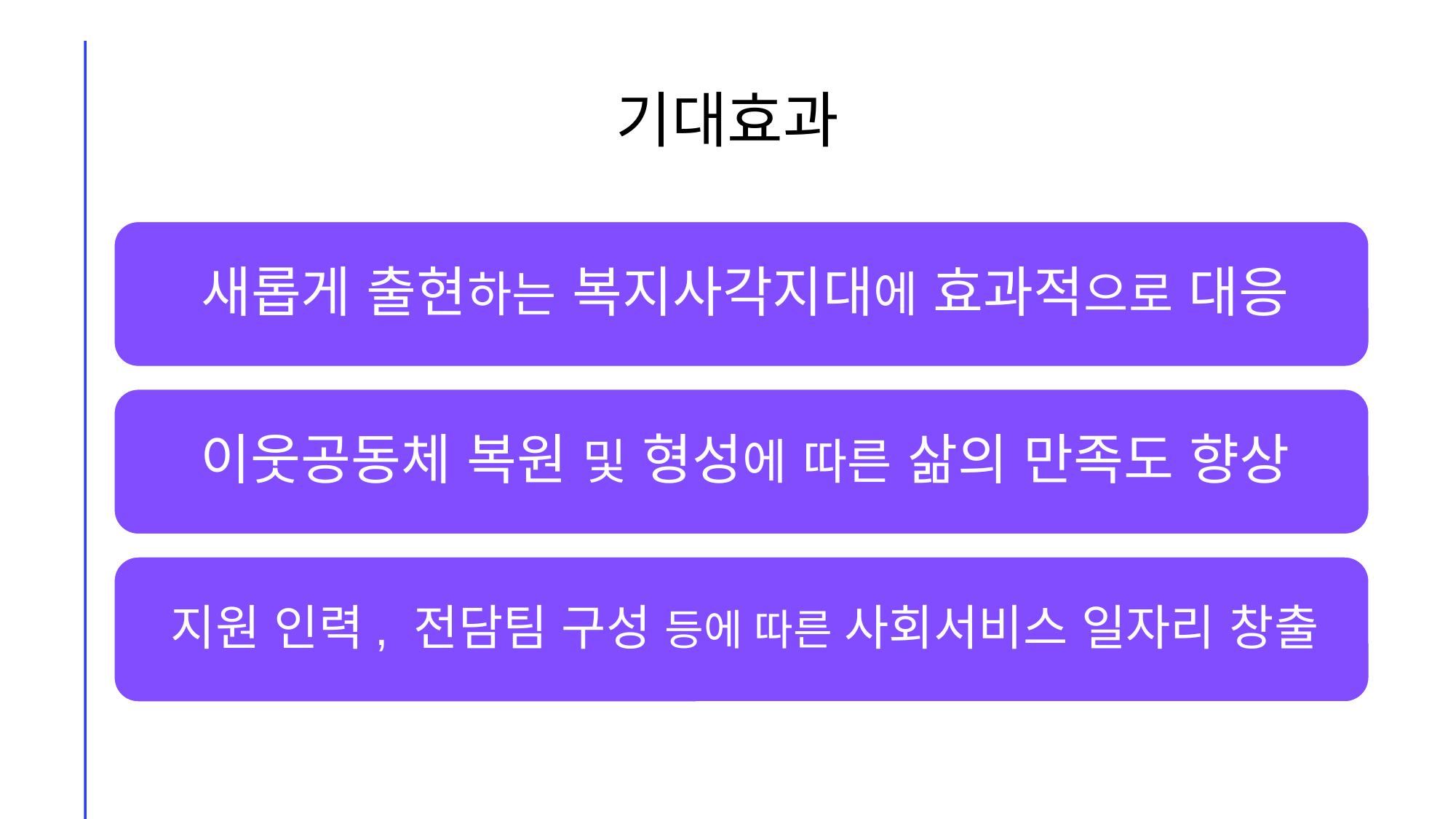

# 기대효과
새롭게 출현하는 복지사각지대에 효과적으로 대응
이웃공동체 복원 및 형성에 따른 삶의 만족도 향상
지원 인력, 전담팀 구성 등에 따른 사회서비스 일자리 창출